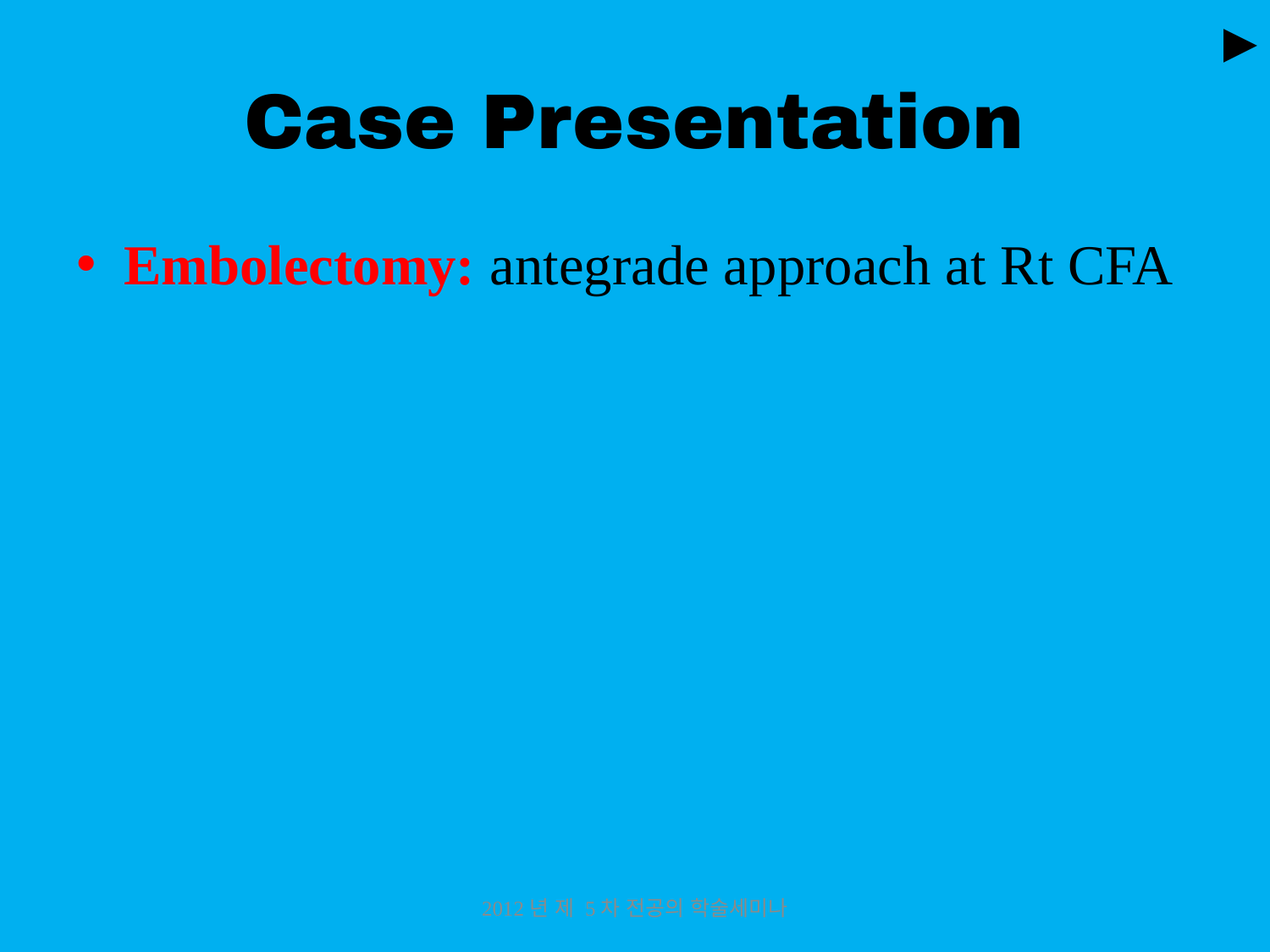

►
# Case Presentation
Embolectomy: antegrade approach at Rt CFA
2012년 제 5차 전공의 학술세미나